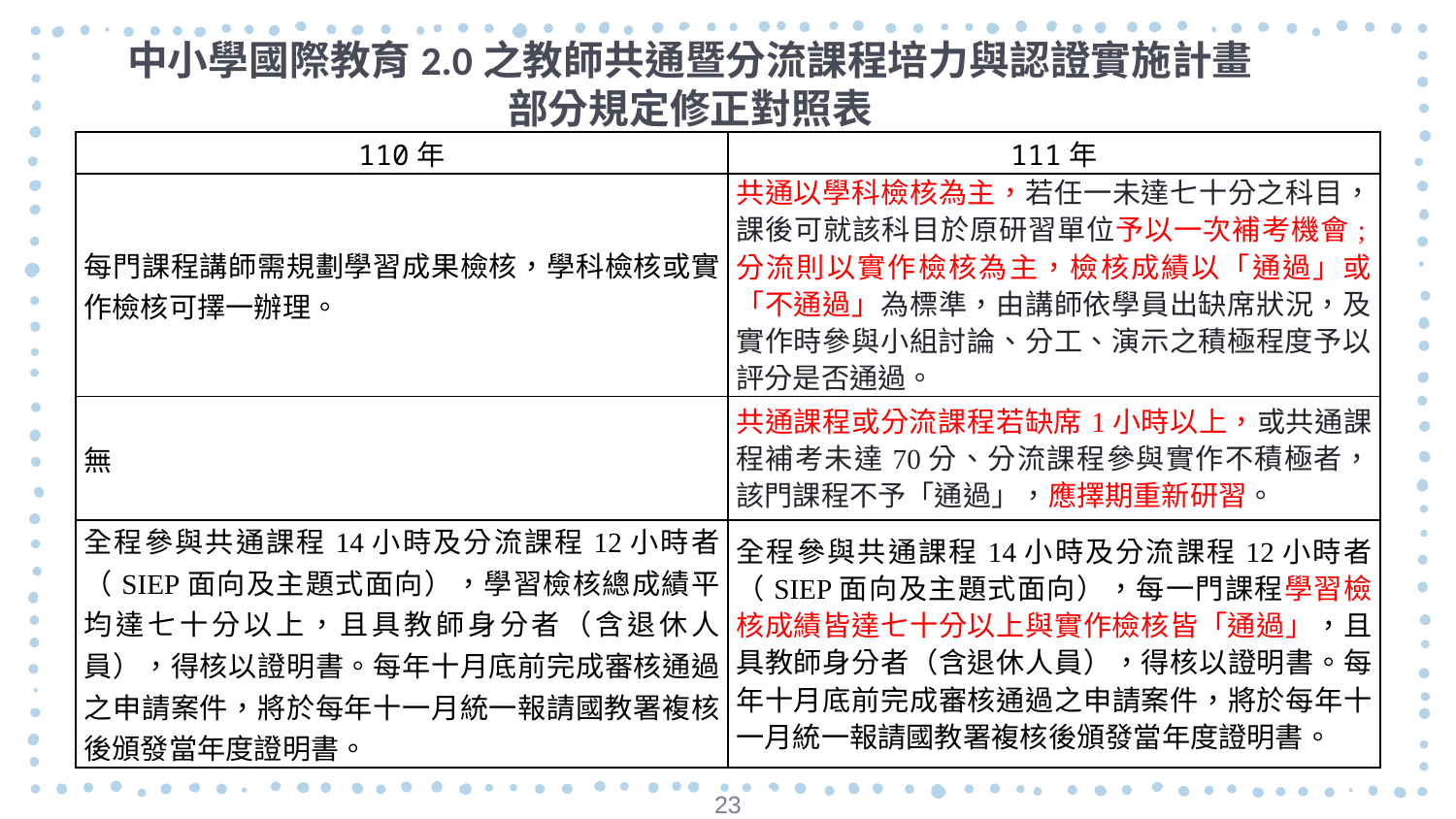

中小學國際教育2.0之教師共通暨分流課程培力與認證實施計畫部分規定修正對照表
| 110年 | 111年 |
| --- | --- |
| 每門課程講師需規劃學習成果檢核，學科檢核或實作檢核可擇一辦理。 | 共通以學科檢核為主，若任一未達七十分之科目，課後可就該科目於原研習單位予以一次補考機會;分流則以實作檢核為主，檢核成績以「通過」或「不通過」為標準，由講師依學員出缺席狀況，及實作時參與小組討論、分工、演示之積極程度予以評分是否通過。 |
| 無 | 共通課程或分流課程若缺席1小時以上，或共通課程補考未達70分、分流課程參與實作不積極者，該門課程不予「通過」，應擇期重新研習。 |
| 全程參與共通課程14小時及分流課程12小時者（SIEP面向及主題式面向），學習檢核總成績平均達七十分以上，且具教師身分者（含退休人員），得核以證明書。每年十月底前完成審核通過之申請案件，將於每年十一月統一報請國教署複核後頒發當年度證明書。 | 全程參與共通課程14小時及分流課程12小時者（SIEP面向及主題式面向），每一門課程學習檢核成績皆達七十分以上與實作檢核皆「通過」，且具教師身分者（含退休人員），得核以證明書。每年十月底前完成審核通過之申請案件，將於每年十一月統一報請國教署複核後頒發當年度證明書。 |

23